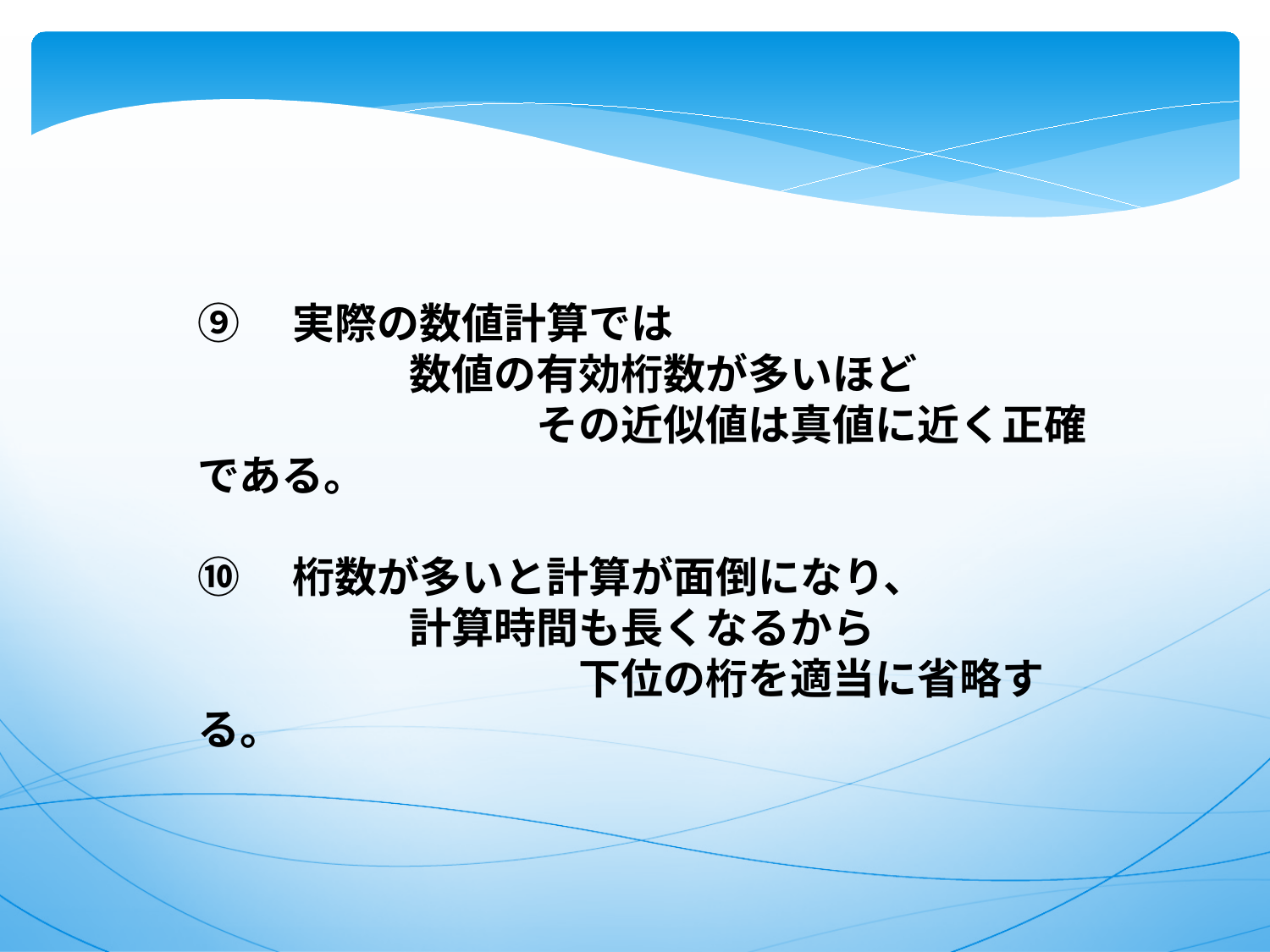

⑨　実際の数値計算では
　　　　　数値の有効桁数が多いほど
　　　　　　　　その近似値は真値に近く正確である。

⑩　桁数が多いと計算が面倒になり、
　　　　　計算時間も長くなるから
　　　　　　　　　下位の桁を適当に省略する。